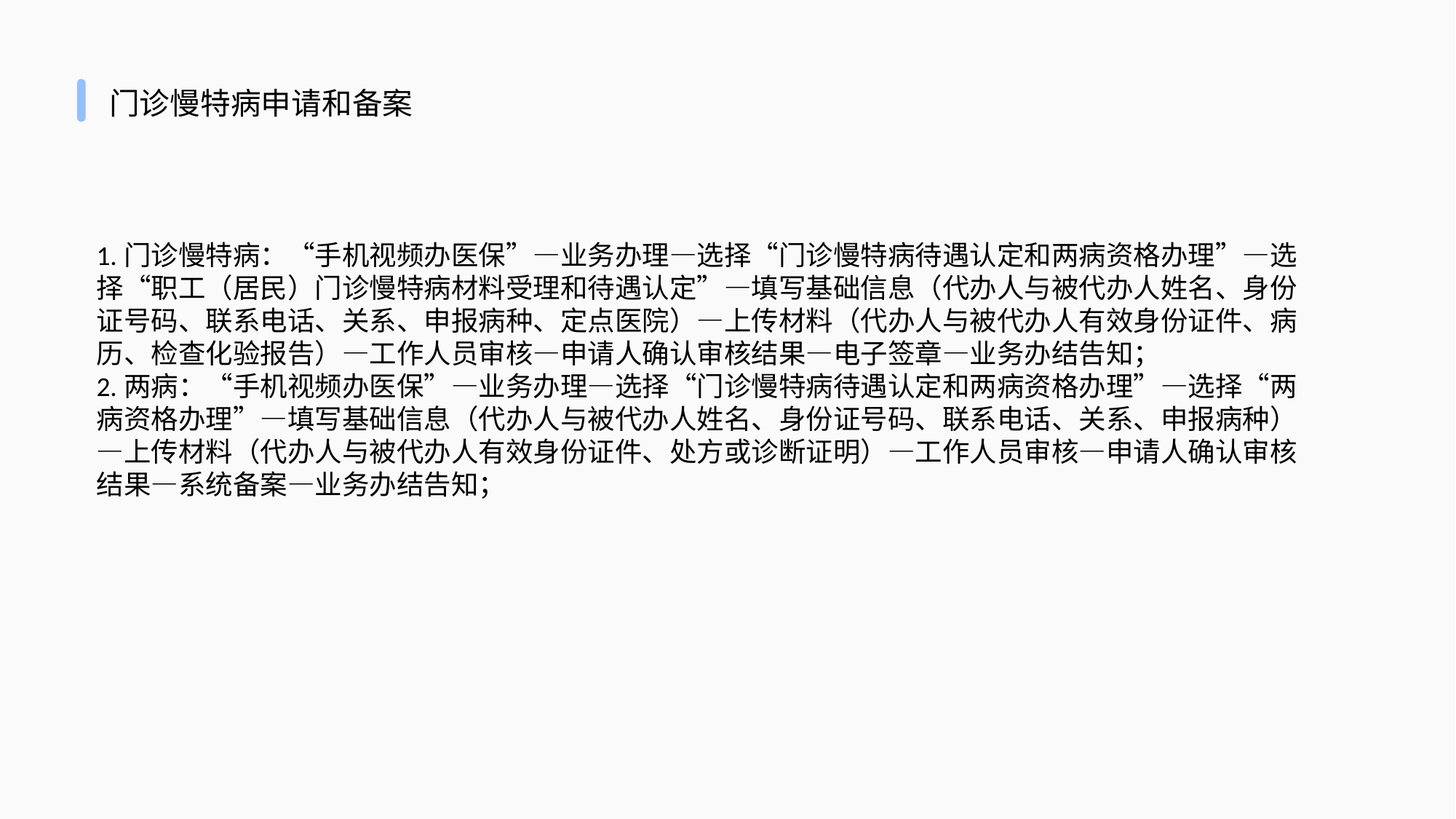

门诊慢特病申请和备案

1.门诊慢特病：“手机视频办医保”—业务办理—选择“门诊慢特病待遇认定和两病资格办理”—选择“职工（居民）门诊慢特病材料受理和待遇认定”—填写基础信息（代办人与被代办人姓名、身份证号码、联系电话、关系、申报病种、定点医院）—上传材料（代办人与被代办人有效身份证件、病历、检查化验报告）—工作人员审核—申请人确认审核结果—电子签章—业务办结告知；
2.两病：“手机视频办医保”—业务办理—选择“门诊慢特病待遇认定和两病资格办理”—选择“两病资格办理”—填写基础信息（代办人与被代办人姓名、身份证号码、联系电话、关系、申报病种）—上传材料（代办人与被代办人有效身份证件、处方或诊断证明）—工作人员审核—申请人确认审核结果—系统备案—业务办结告知；